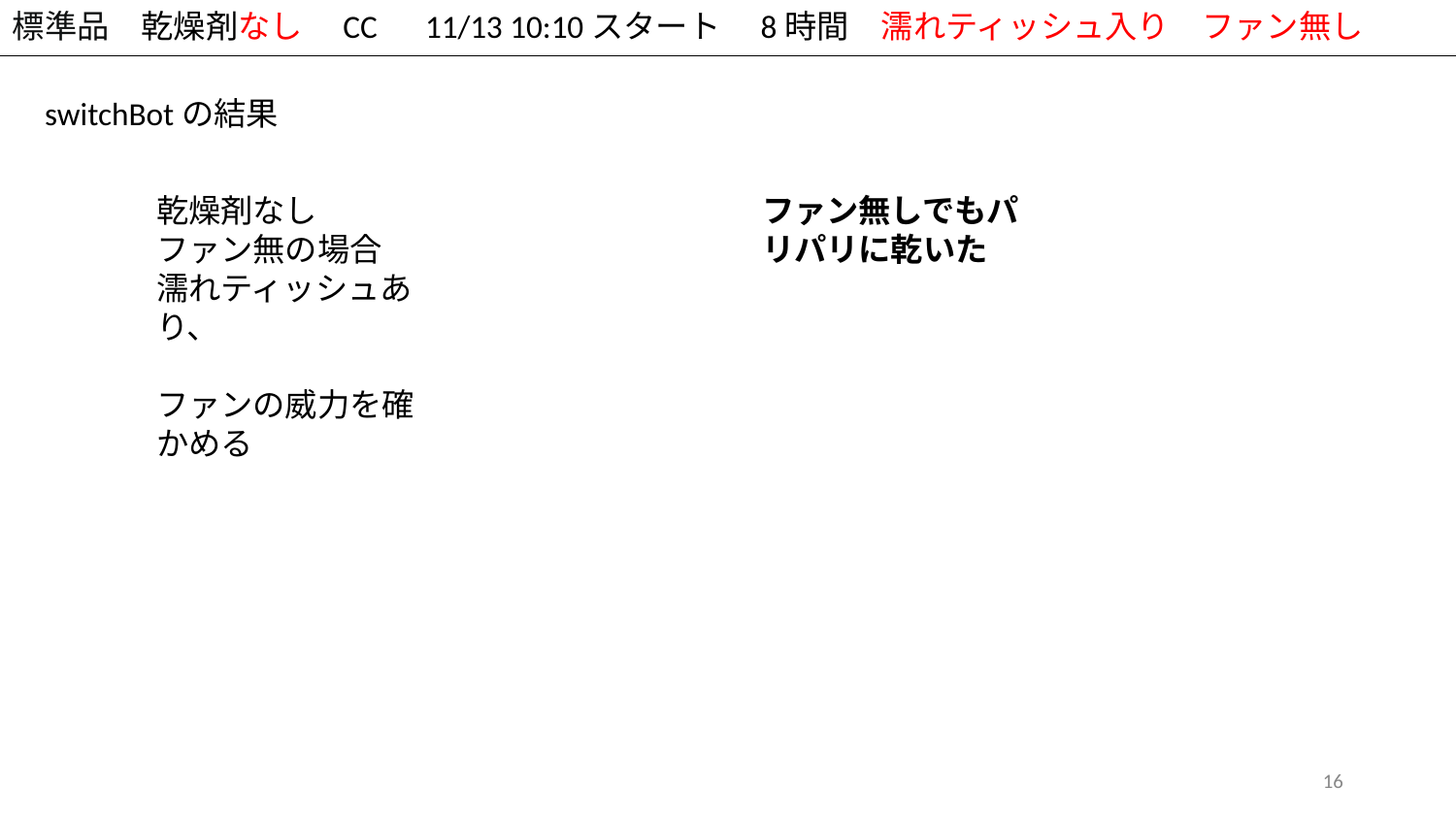

標準品　乾燥剤なし　CC　11/13 10:10スタート　8時間　濡れティッシュ入り　ファン無し
switchBotの結果
乾燥剤なし
ファン無の場合
濡れティッシュあり、

ファンの威力を確かめる
ファン無しでもパリパリに乾いた
16